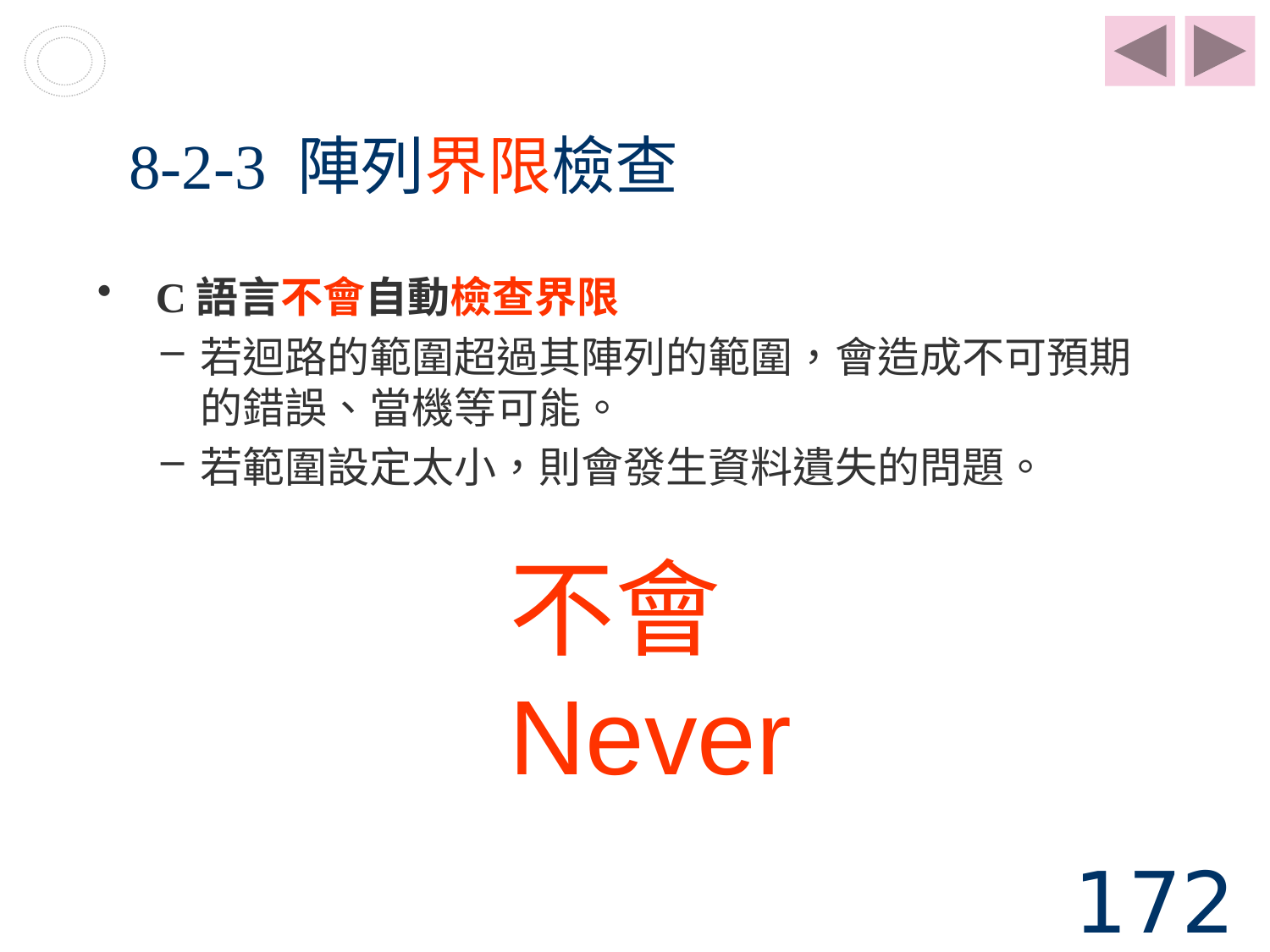

# 8-2-3 陣列界限檢查
 C語言不會自動檢查界限
若迴路的範圍超過其陣列的範圍，會造成不可預期的錯誤、當機等可能。
若範圍設定太小，則會發生資料遺失的問題。
不會
Never
172